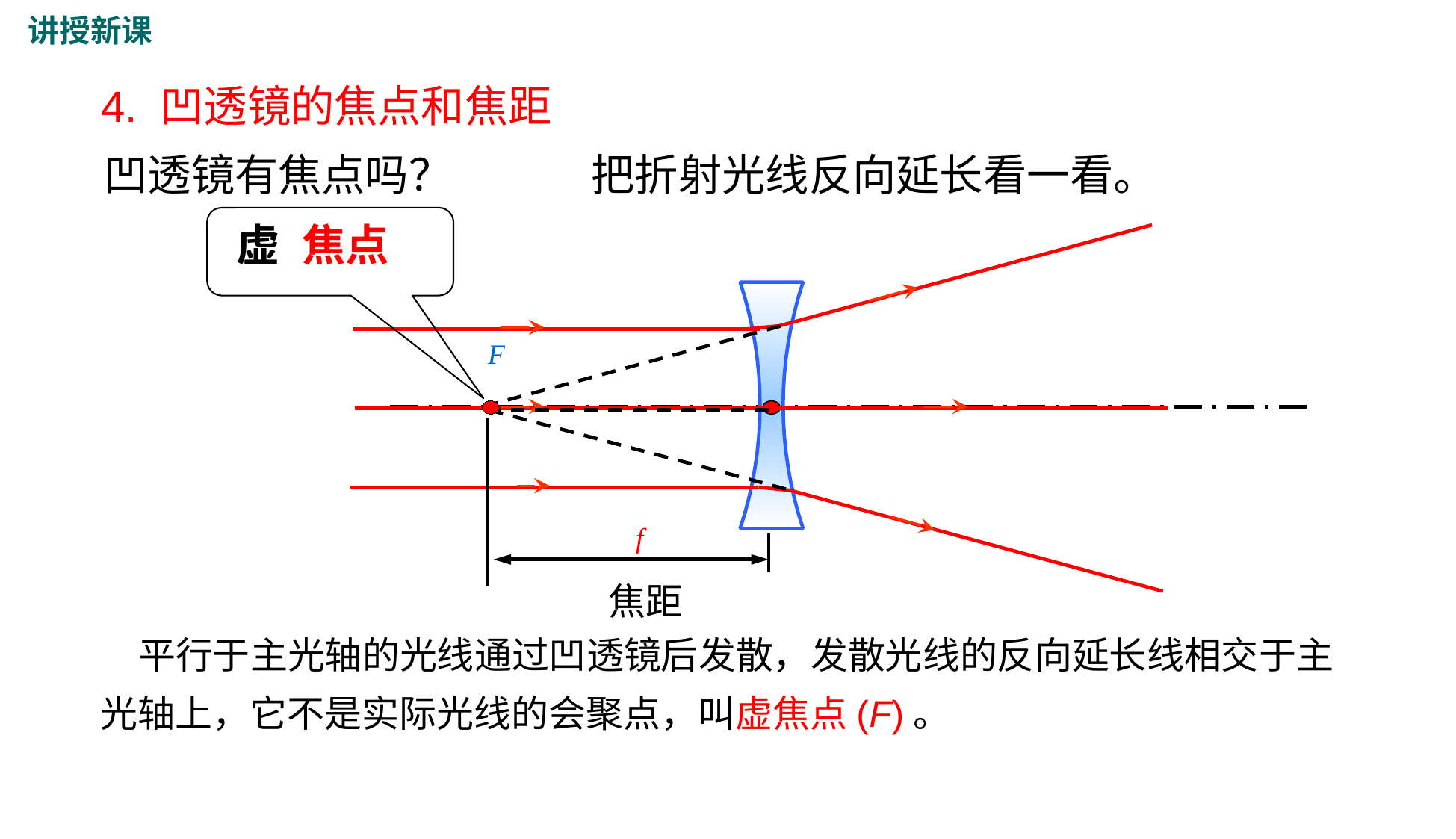

讲授新课
4. 凹透镜的焦点和焦距
把折射光线反向延长看一看。
凹透镜有焦点吗？
  焦点
虚

F

f
焦距
   平行于主光轴的光线通过凹透镜后发散，发散光线的反向延长线相交于主光轴上，它不是实际光线的会聚点，叫虚焦点(F)。